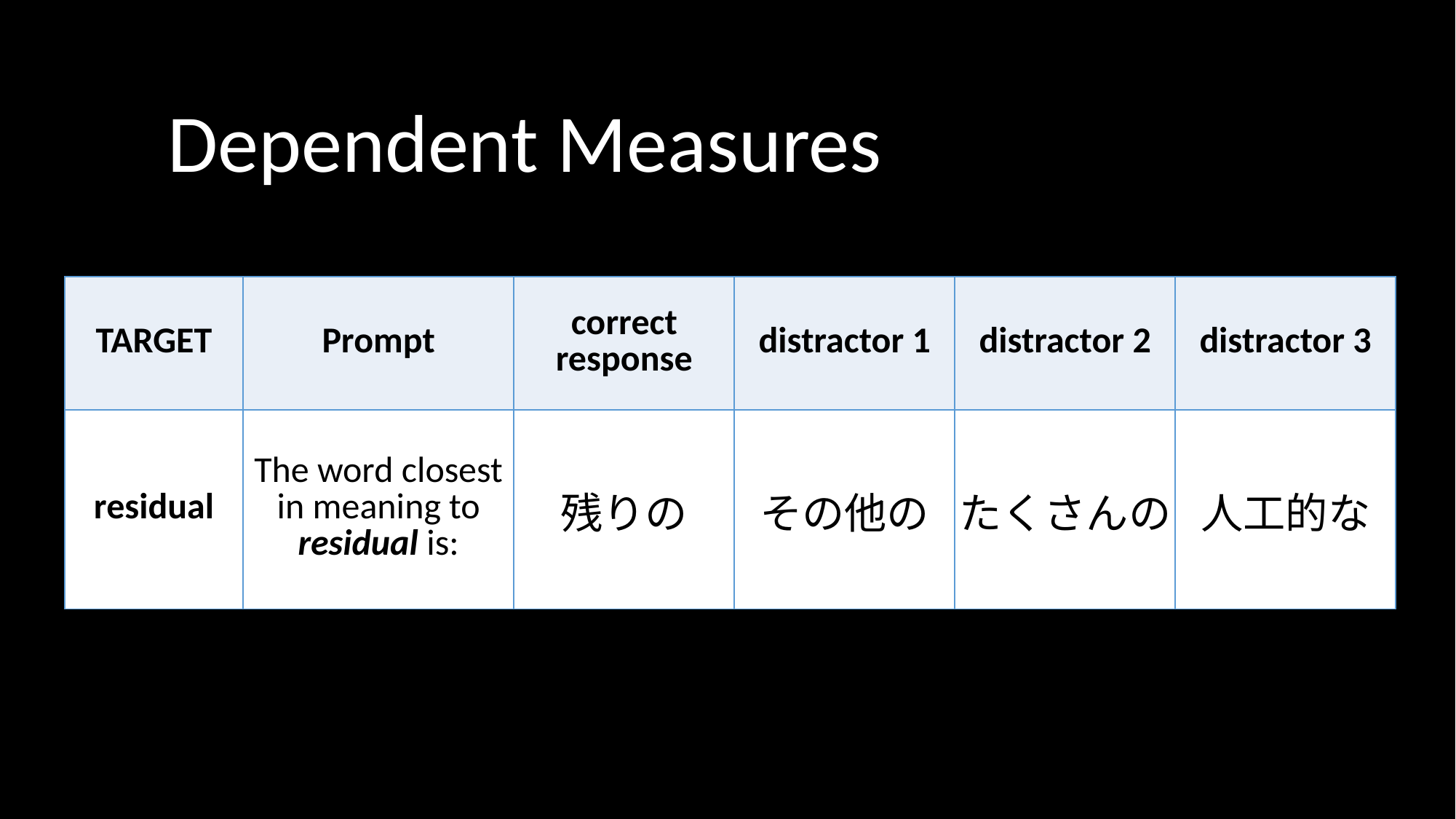

Dependent Measures
| TARGET | Prompt | correct response | distractor 1 | distractor 2 | distractor 3 |
| --- | --- | --- | --- | --- | --- |
| residual | The word closest in meaning to residual is: | 残りの | その他の | たくさんの | 人工的な |